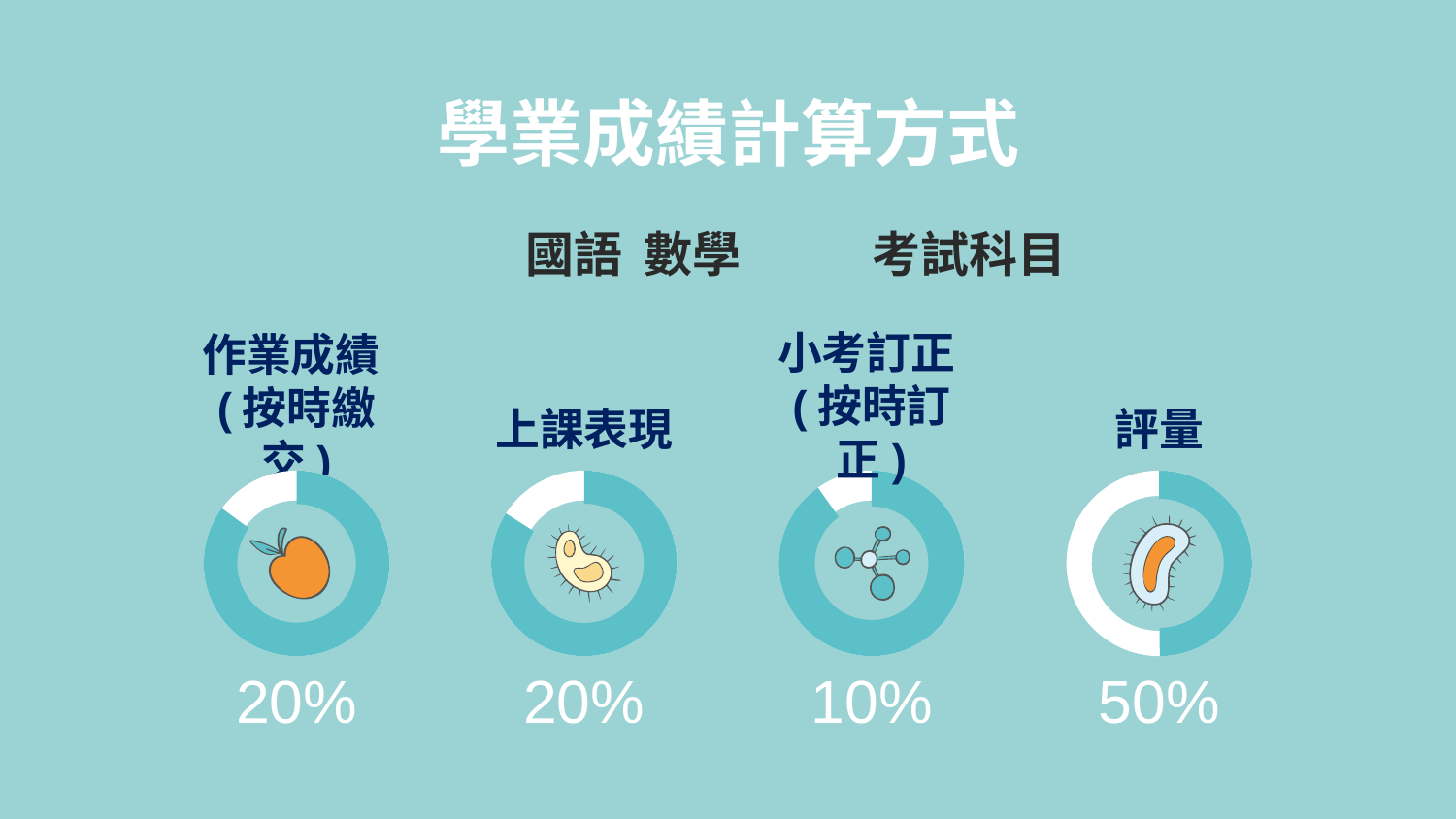

# 學業成績計算方式
國語  數學            考試科目

作業成績(按時繳交)

上課表現

小考訂正(按時訂正)

評量

20%
20%
10%
50%